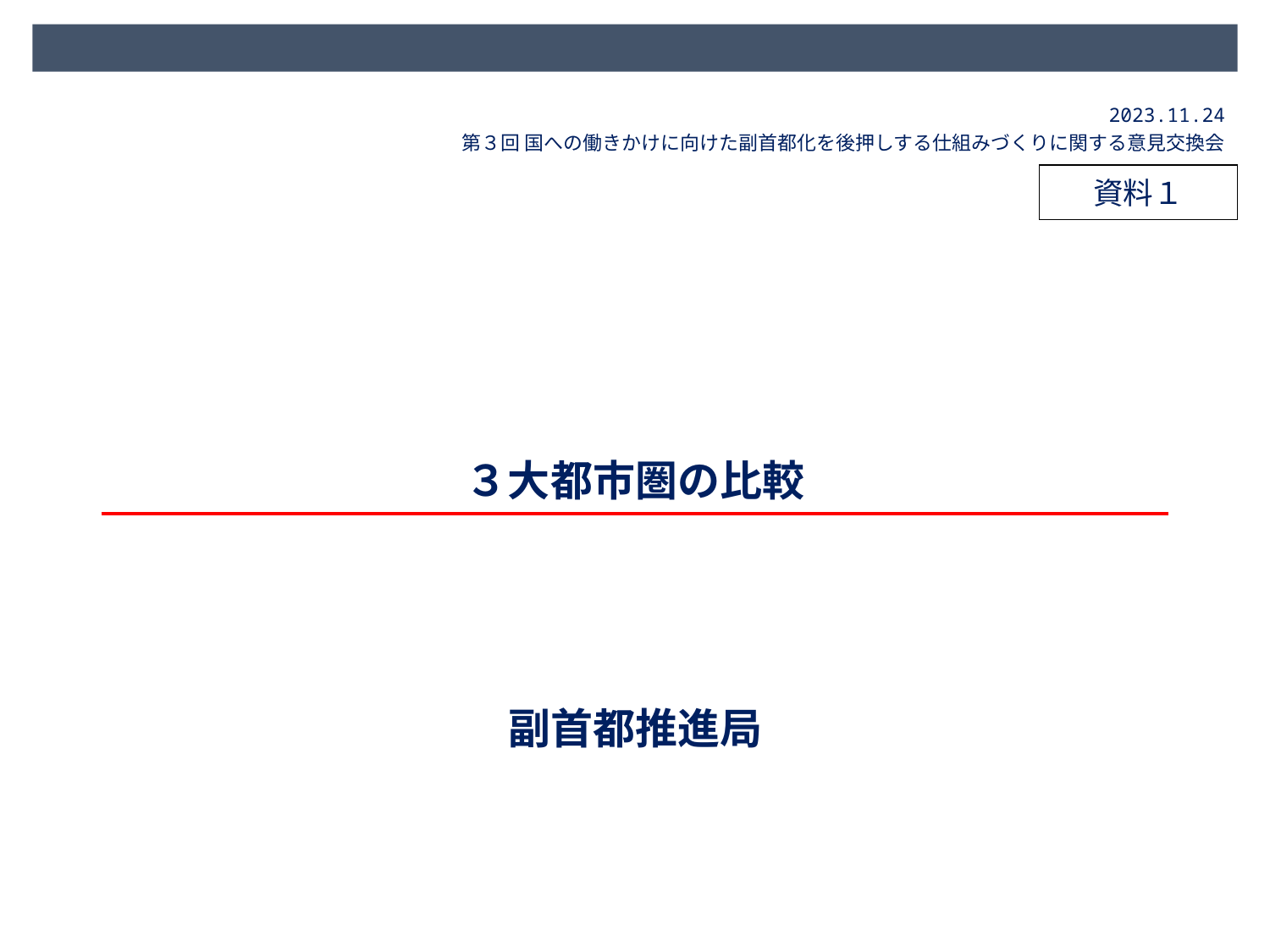

2023.11.24
第３回 国への働きかけに向けた副首都化を後押しする仕組みづくりに関する意見交換会
資料１
３大都市圏の比較
副首都推進局